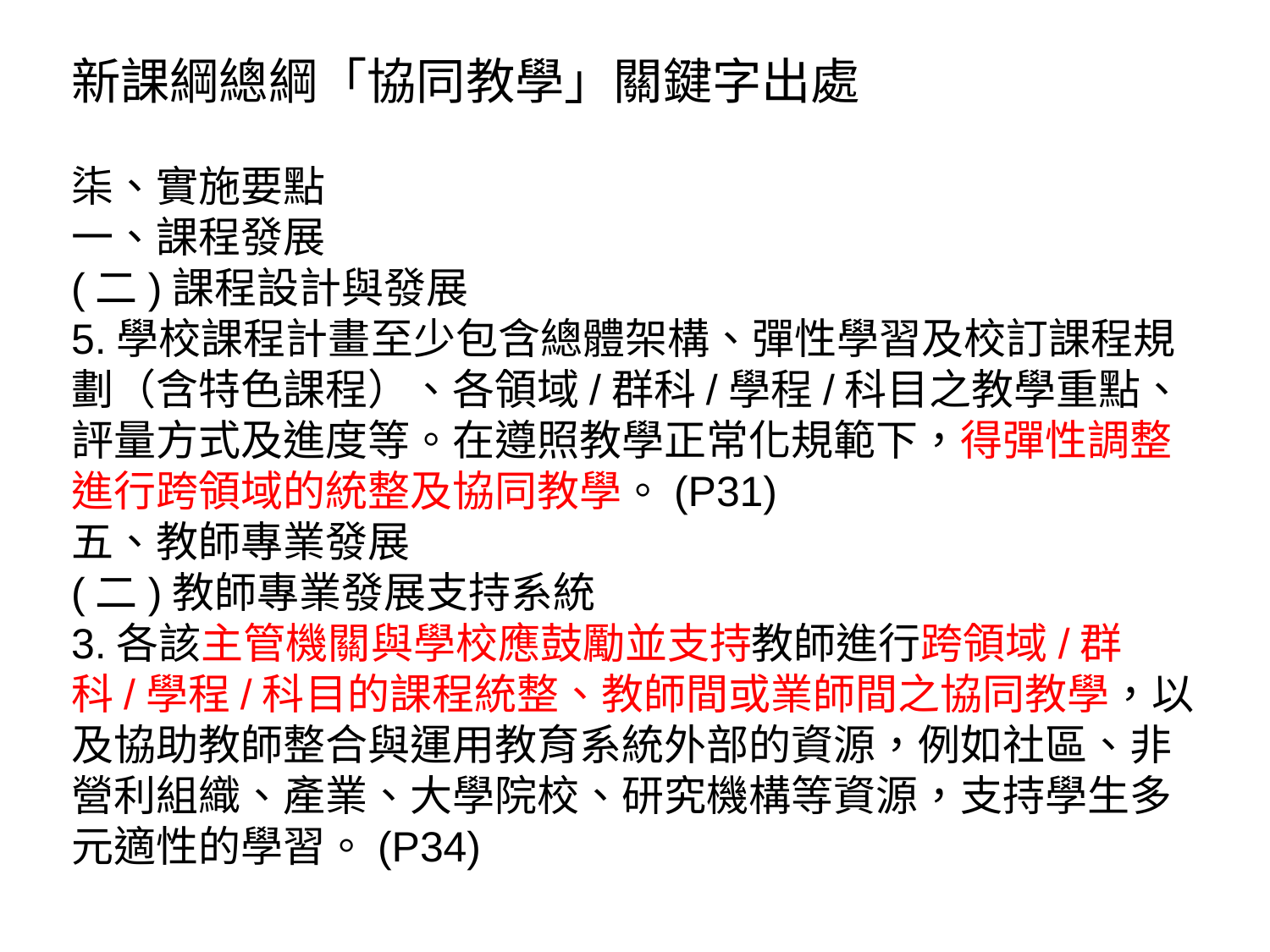

新課綱總綱「協同教學」關鍵字出處
柒、實施要點
一、課程發展
(二)課程設計與發展
5.學校課程計畫至少包含總體架構、彈性學習及校訂課程規劃（含特色課程）、各領域/群科/學程/科目之教學重點、評量方式及進度等。在遵照教學正常化規範下，得彈性調整進行跨領域的統整及協同教學。(P31)
五、教師專業發展
(二)教師專業發展支持系統
3.各該主管機關與學校應鼓勵並支持教師進行跨領域/群科/學程/科目的課程統整、教師間或業師間之協同教學，以及協助教師整合與運用教育系統外部的資源，例如社區、非營利組織、產業、大學院校、研究機構等資源，支持學生多元適性的學習。(P34)